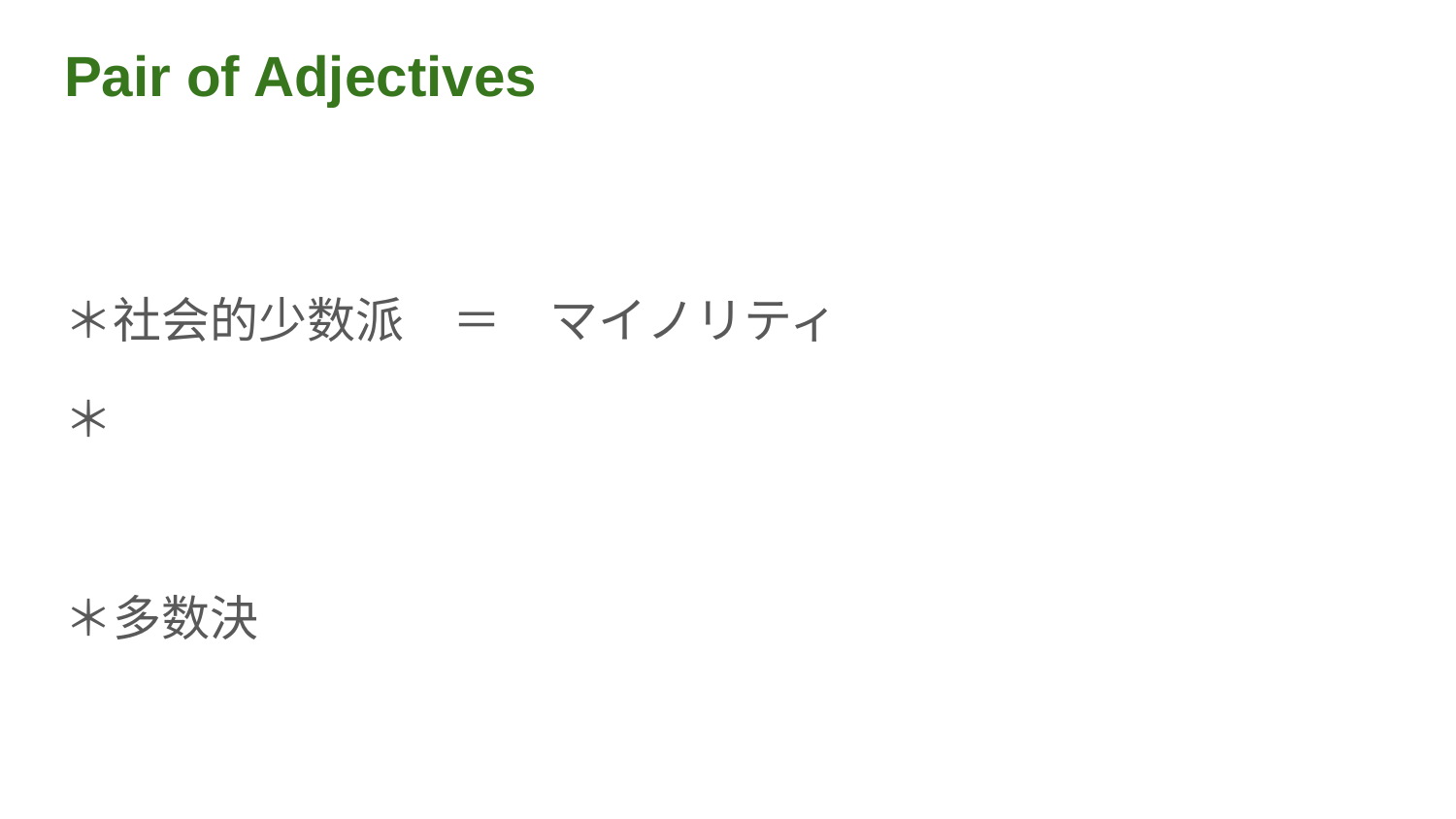

# Pair of Adjectives

＊社会的少数派　＝　マイノリティ
＊

＊多数決